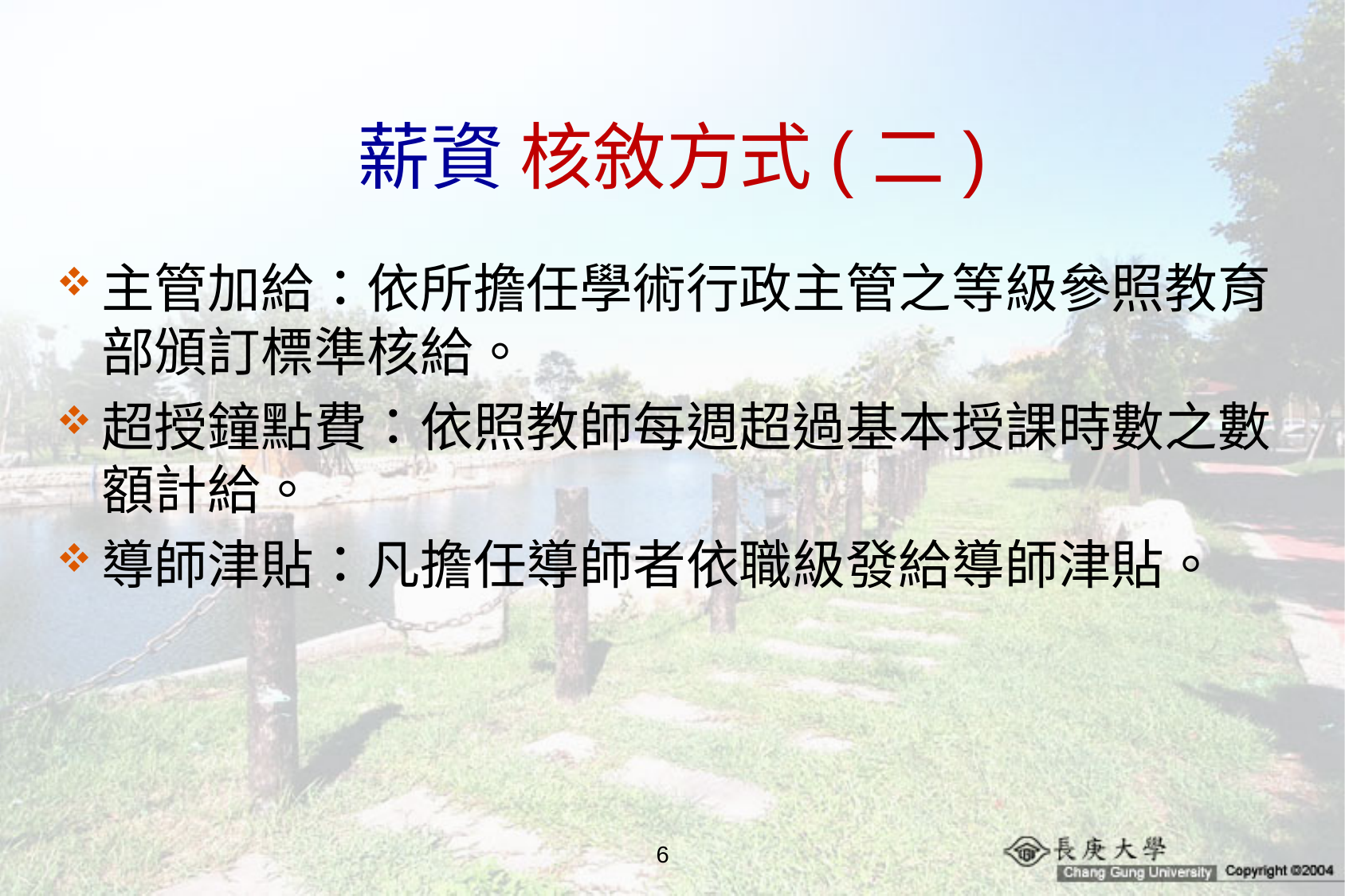

# 薪資 核敘方式(二)
主管加給：依所擔任學術行政主管之等級參照教育部頒訂標準核給。
超授鐘點費：依照教師每週超過基本授課時數之數額計給。
導師津貼：凡擔任導師者依職級發給導師津貼。
6